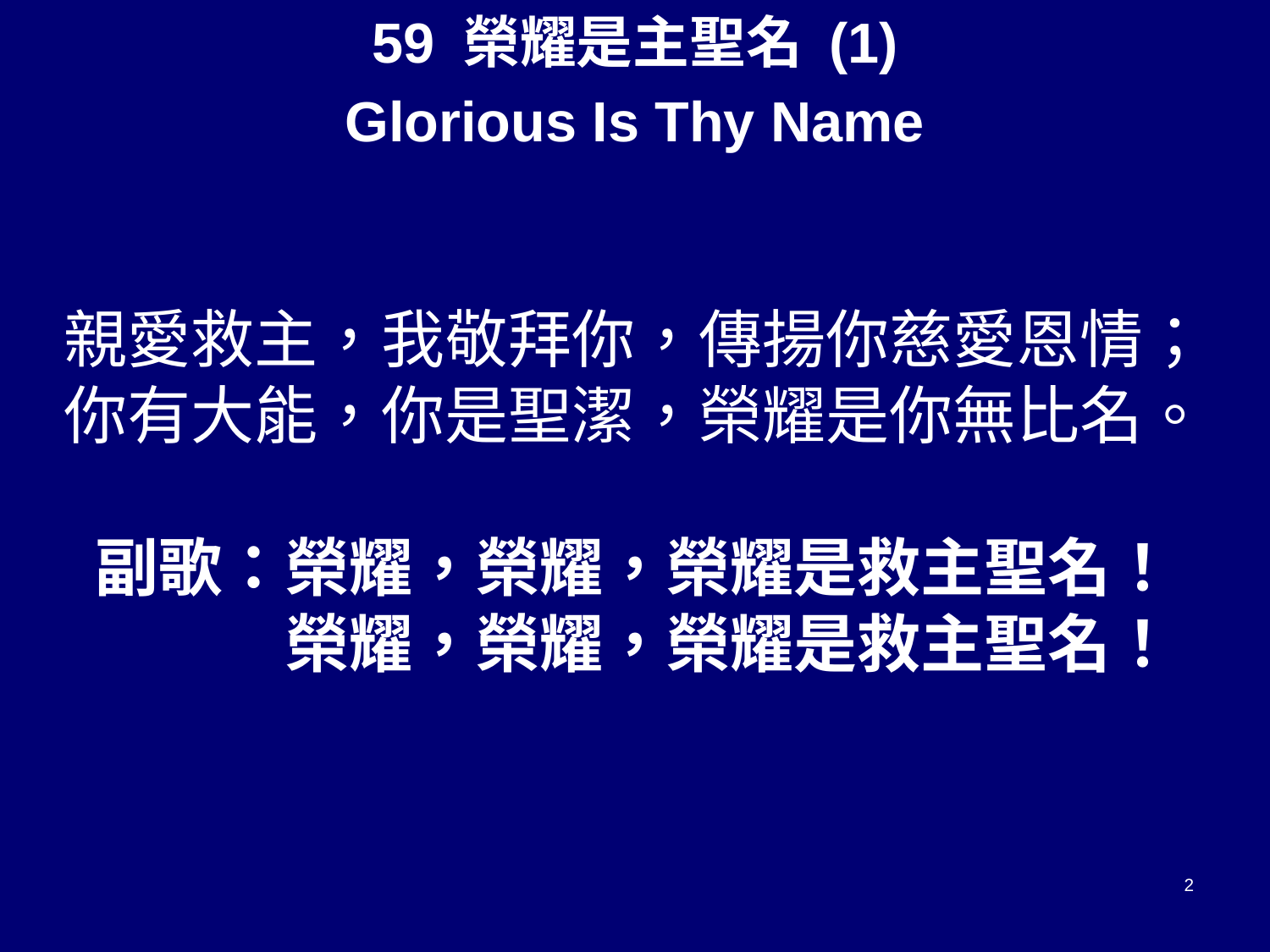

59 榮耀是主聖名 (1)
Glorious Is Thy Name

親愛救主，我敬拜你，傳揚你慈愛恩情；
你有大能，你是聖潔，榮耀是你無比名。

副歌：榮耀，榮耀，榮耀是救主聖名！
　　　榮耀，榮耀，榮耀是救主聖名！
2